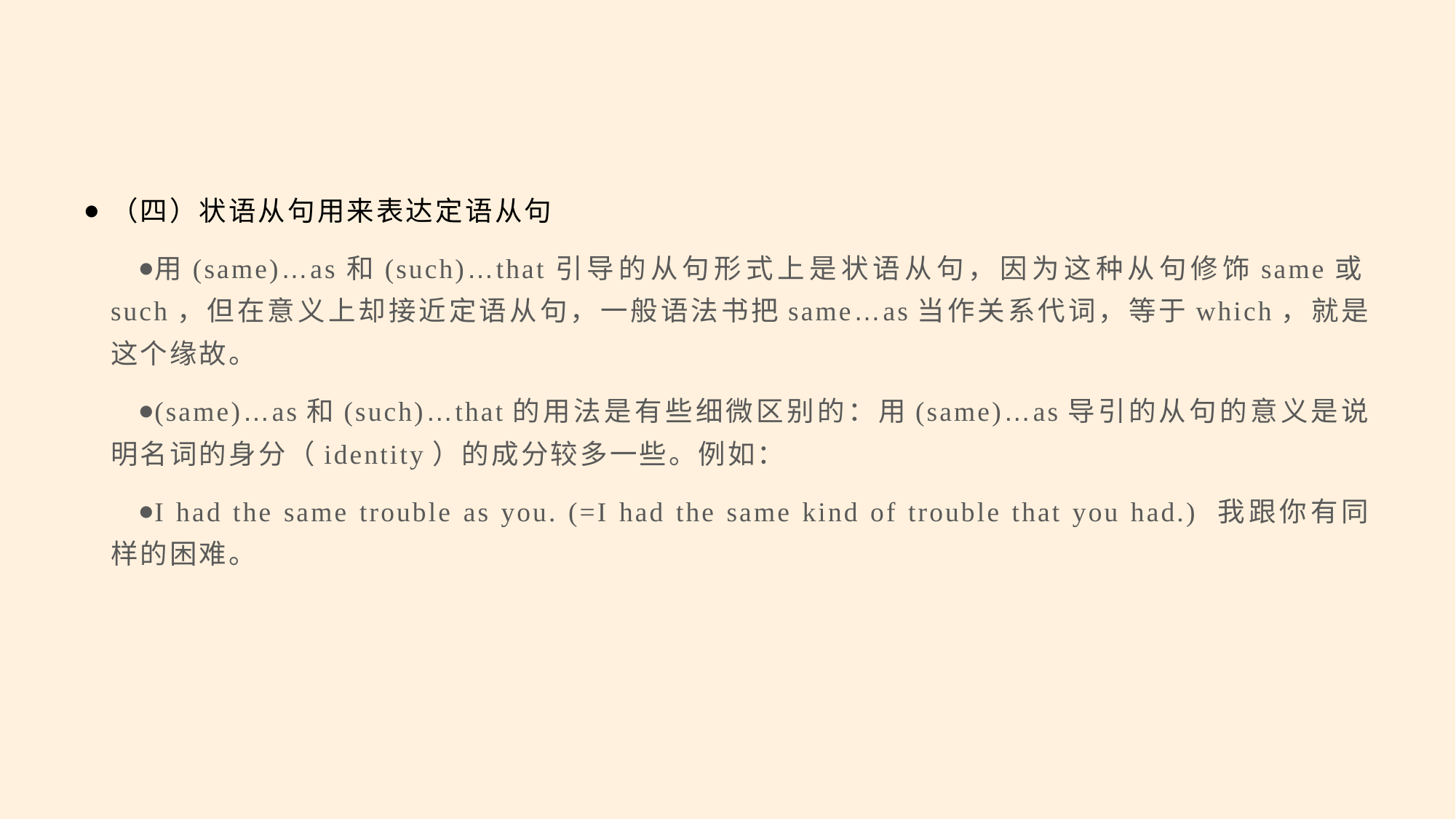

#
（四）状语从句用来表达定语从句
用(same)…as和(such)…that引导的从句形式上是状语从句，因为这种从句修饰same或such，但在意义上却接近定语从句，一般语法书把same…as当作关系代词，等于which，就是这个缘故。
(same)…as和(such)…that的用法是有些细微区别的：用(same)…as导引的从句的意义是说明名词的身分（identity）的成分较多一些。例如：
I had the same trouble as you. (=I had the same kind of trouble that you had.) 我跟你有同样的困难。